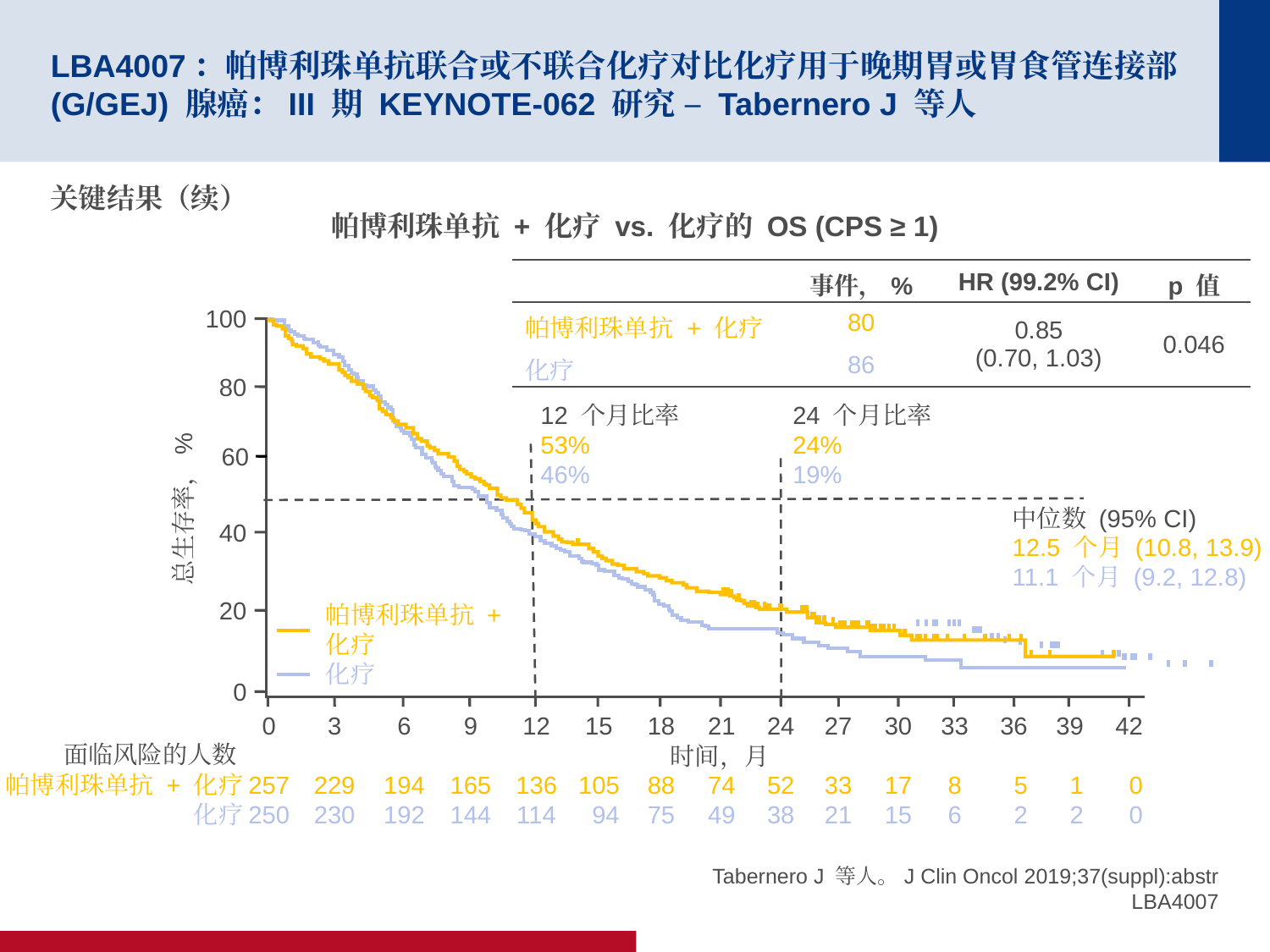

# LBA4007：帕博利珠单抗联合或不联合化疗对比化疗用于晚期胃或胃食管连接部 (G/GEJ) 腺癌：III 期 KEYNOTE-062 研究 – Tabernero J 等人
关键结果（续）

帕博利珠单抗 + 化疗 vs. 化疗的 OS (CPS ≥ 1)
|  | 事件，% | HR (99.2% CI) | p 值 |
| --- | --- | --- | --- |
| 帕博利珠单抗 + 化疗 | 80 | 0.85 (0.70, 1.03) | 0.046 |
| 化疗 | 86 |  |  |
100

80

12 个月比率
53%
46%
24 个月比率
24%
19%
60

总生存率，%
中位数 (95% CI)
12.5 个月 (10.8, 13.9)
11.1 个月 (9.2, 12.8)
40

20
帕博利珠单抗 +
化疗
化疗

0

0

257
250

3

229
230

6

194
192

9

165
144

12

136
114

15

105
94

18

88
75

21

74
49

24

52
38

27

33
21

30

17
15

33

8
6

36

5
2

39

1
2

42

0
0
面临风险的人数
时间，月
帕博利珠单抗 + 化疗
化疗
Tabernero J 等人。J Clin Oncol 2019;37(suppl):abstr LBA4007